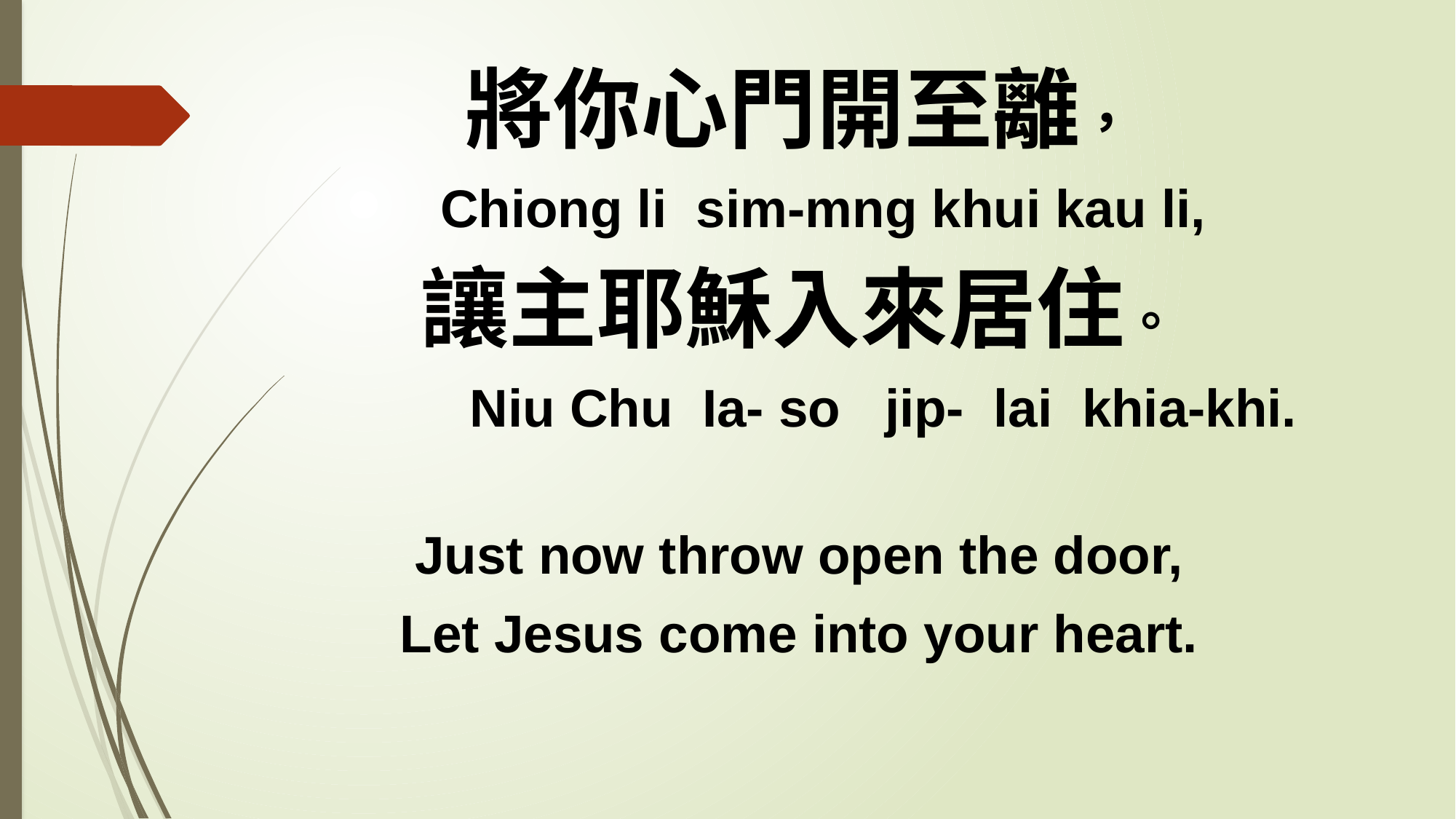

將你心門開至離，
           Chiong li  sim-mng khui kau li,
讓主耶穌入來居住。
             Niu Chu  Ia- so   jip-  lai  khia-khi.

Just now throw open the door,
Let Jesus come into your heart.